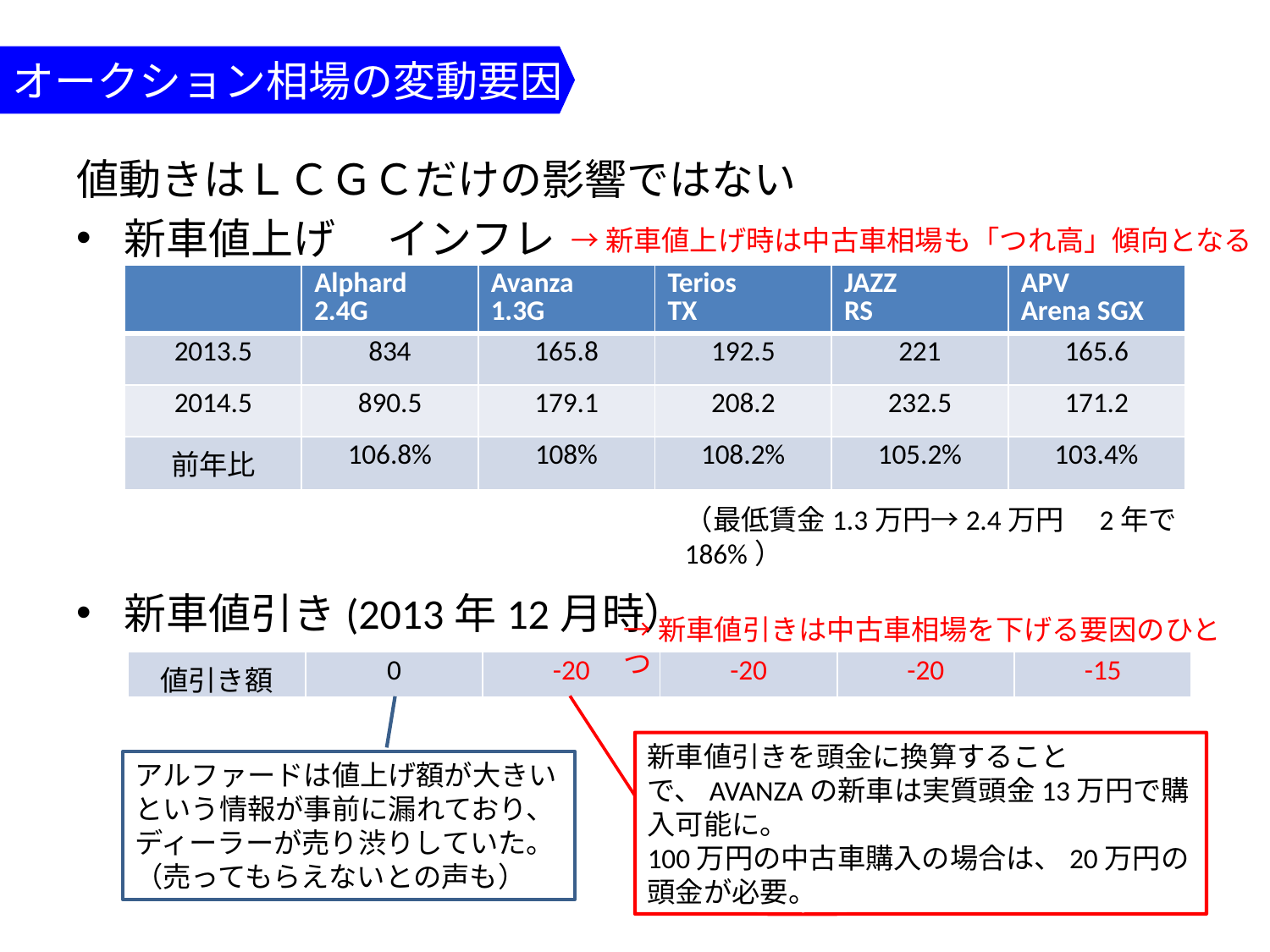

オークション相場の変動要因
値動きはＬＣＧＣだけの影響ではない
新車値上げ 　インフレ

新車値引き(2013年12月時）
→新車値上げ時は中古車相場も「つれ高」傾向となる
|  | Alphard 2.4G | Avanza 1.3G | Terios TX | JAZZ RS | APV Arena SGX |
| --- | --- | --- | --- | --- | --- |
| 2013.5 | 834 | 165.8 | 192.5 | 221 | 165.6 |
| 2014.5 | 890.5 | 179.1 | 208.2 | 232.5 | 171.2 |
| 前年比 | 106.8% | 108% | 108.2% | 105.2% | 103.4% |
（最低賃金1.3万円→2.4万円　2年で186%）
→新車値引きは中古車相場を下げる要因のひとつ
| 値引き額 | 0 | -20 | -20 | -20 | -15 |
| --- | --- | --- | --- | --- | --- |
新車値引きを頭金に換算することで、AVANZAの新車は実質頭金13万円で購入可能に。
100万円の中古車購入の場合は、20万円の頭金が必要。
アルファードは値上げ額が大きいという情報が事前に漏れており、ディーラーが売り渋りしていた。（売ってもらえないとの声も）